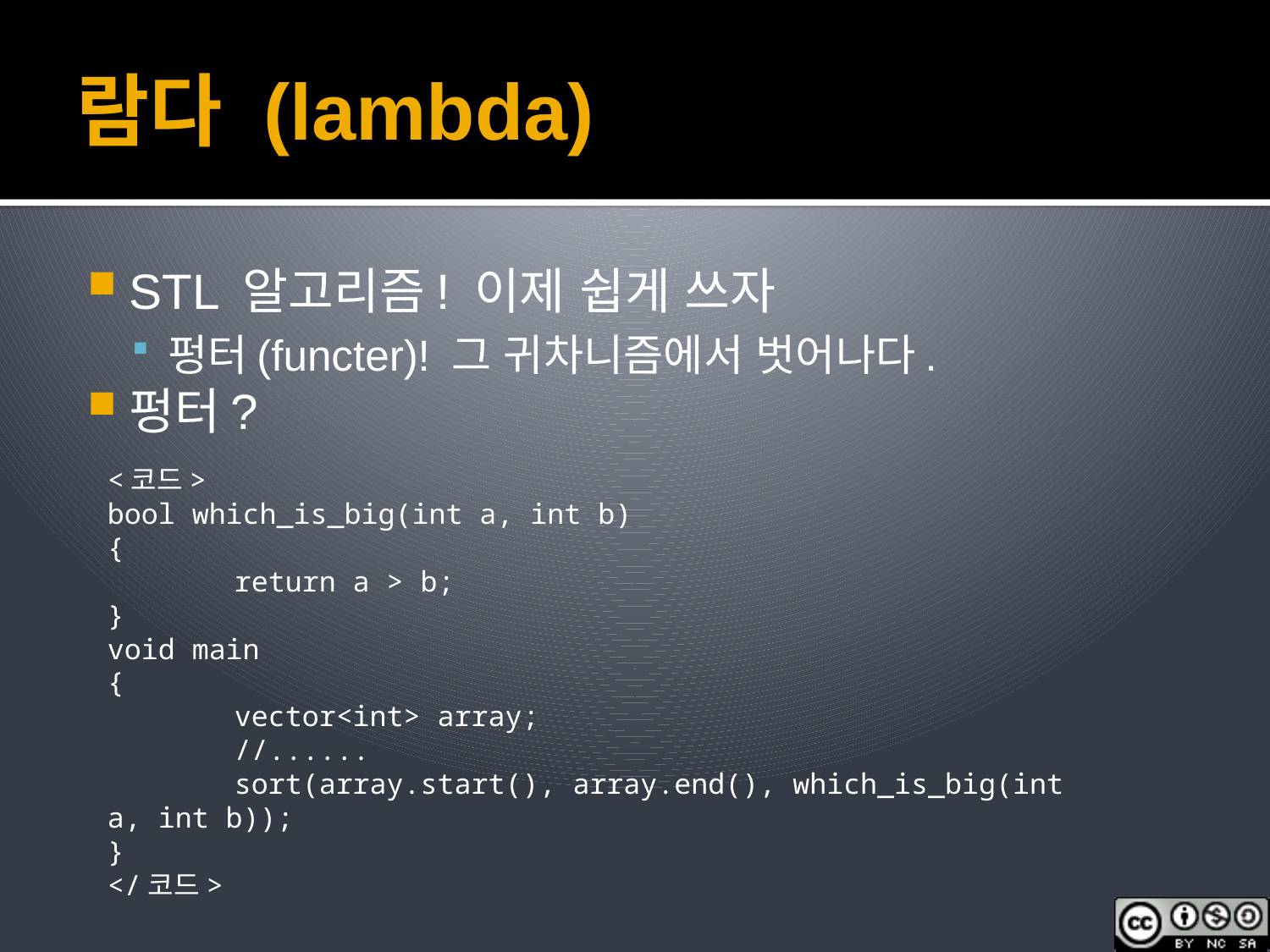

# 람다 (lambda)
STL 알고리즘! 이제 쉽게 쓰자
펑터(functer)! 그 귀차니즘에서 벗어나다.
펑터?

<코드>
bool which_is_big(int a, int b)
{
	return a > b;
}
void main
{
	vector<int> array;
	//......
	sort(array.start(), array.end(), which_is_big(int a, int b));
}
</코드>